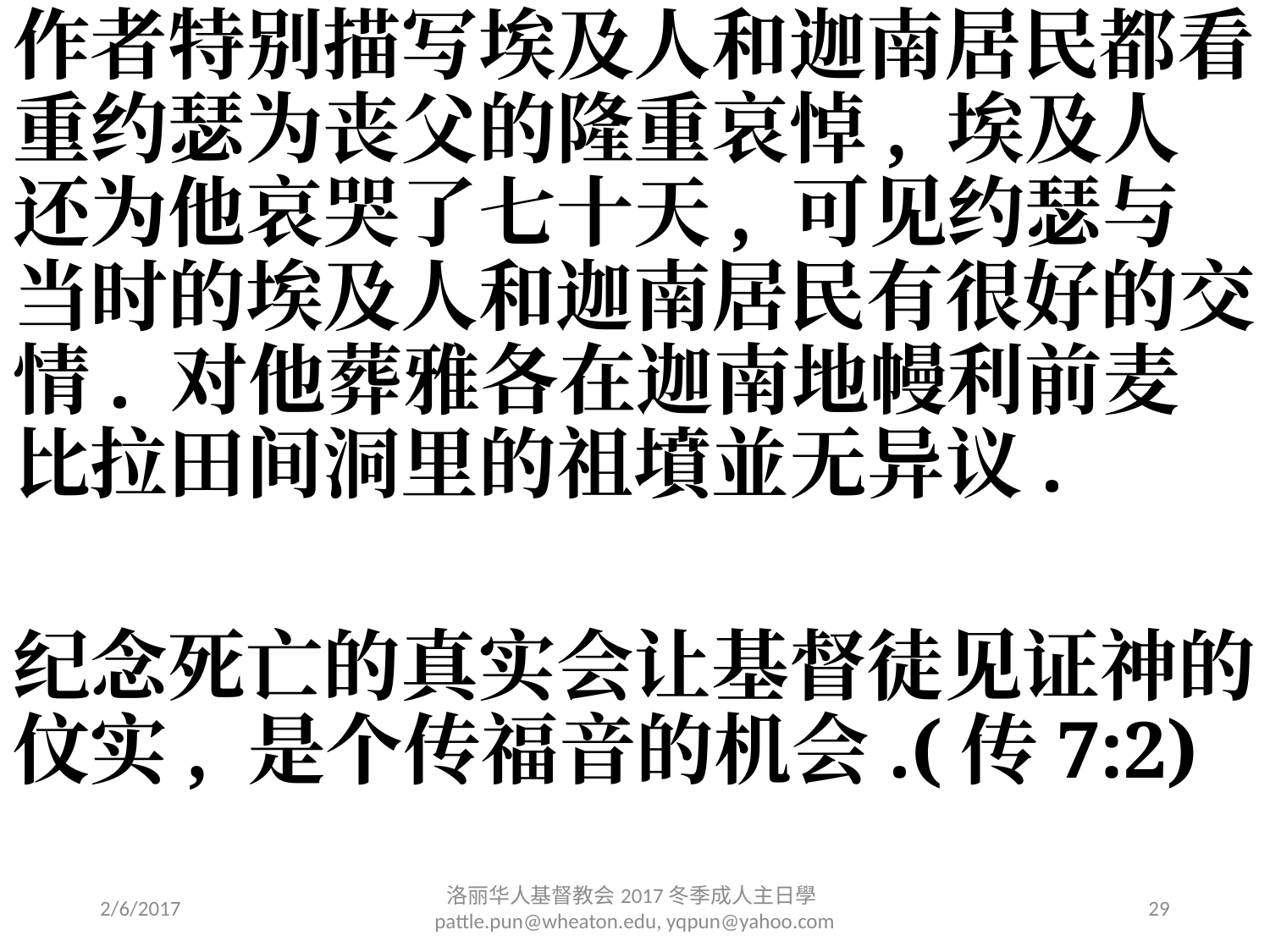

作者特别描写埃及人和迦南居民都看重约瑟为丧父的隆重哀悼, 埃及人还为他哀哭了七十天, 可见约瑟与当时的埃及人和迦南居民有很好的交情. 对他葬雅各在迦南地幔利前麦比拉田间洞里的祖墳並无异议.

纪念死亡的真实会让基督徒见证神的伩实, 是个传福音的机会.(传7:2)
2/6/2017
洛丽华⼈基督教会2017冬季成⼈主⽇學  pattle.pun@wheaton.edu, yqpun@yahoo.com
29